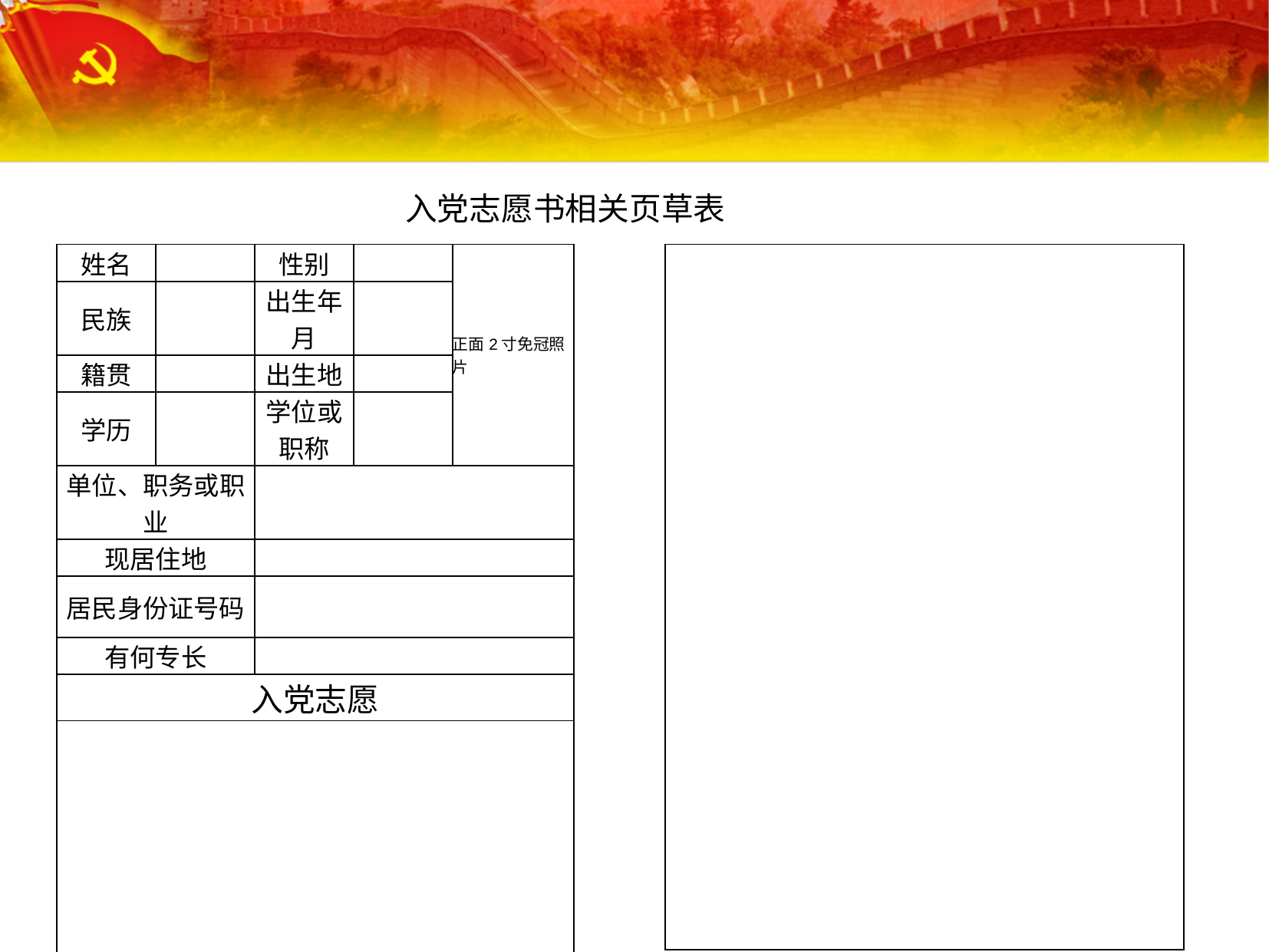

入党志愿书相关页草表
| 姓名 |  | 性别 |  | 正面2寸免冠照片 |
| --- | --- | --- | --- | --- |
| 民族 |  | 出生年月 |  |  |
| 籍贯 |  | 出生地 |  |  |
| 学历 |  | 学位或职称 |  |  |
| 单位、职务或职业 |  |  |  |  |
| 现居住地 |  |  |  |  |
| 居民身份证号码 |  |  |  |  |
| 有何专长 |  |  |  |  |
| 入党志愿 |  |  |  |  |
|  |  |  |  |  |
|  |
| --- |